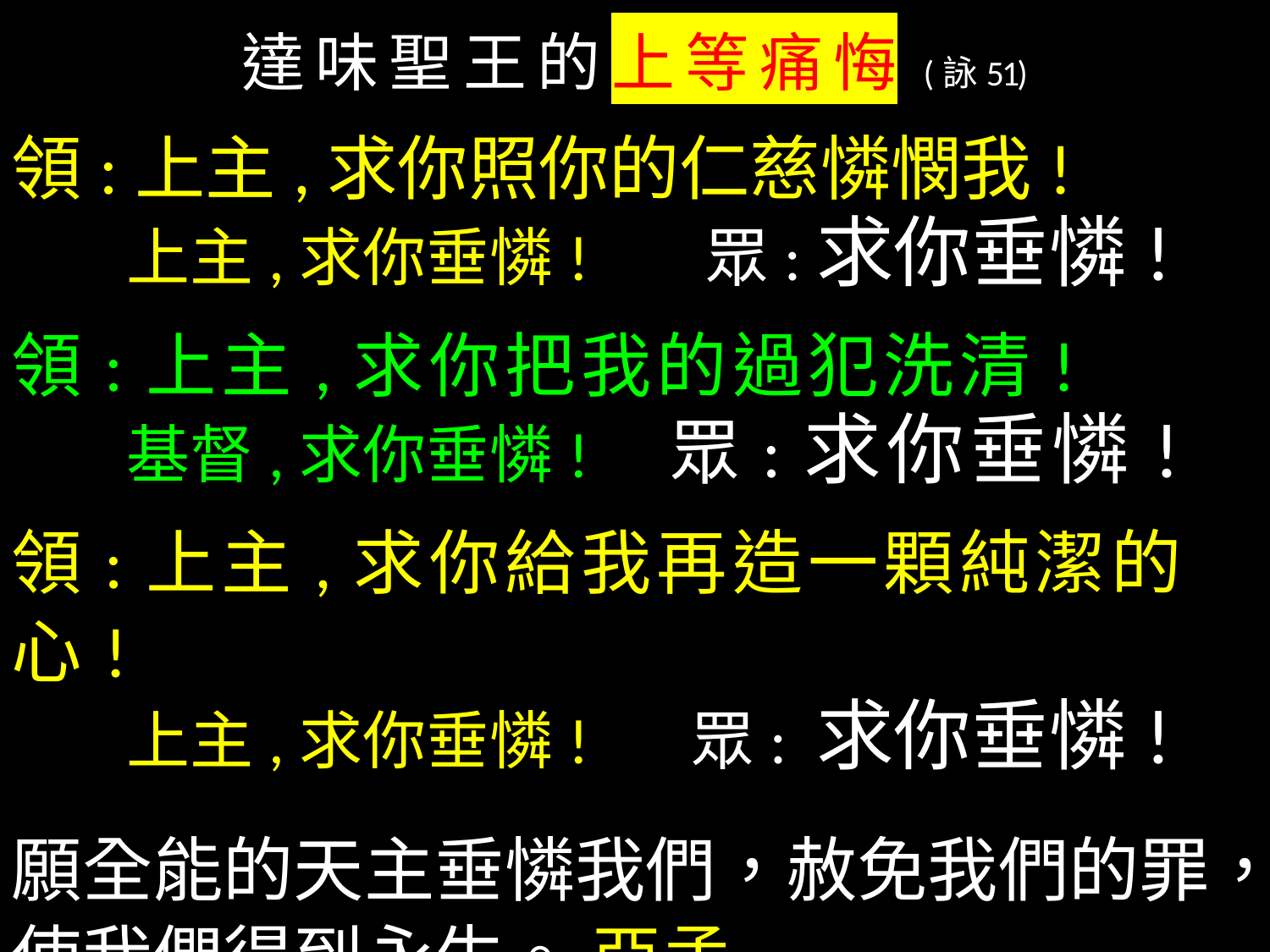

達味聖王的上等痛悔(詠51)
領:上主,求你照你的仁慈憐憫我!
       上主,求你垂憐!       眾:求你垂憐!
領:上主,求你把我的過犯洗清!
       基督,求你垂憐!   眾:求你垂憐!
領:上主,求你給我再造一顆純潔的心!
       上主,求你垂憐!      眾: 求你垂憐!
願全能的天主垂憐我們，赦免我們的罪，使我們得到永生。 亞孟